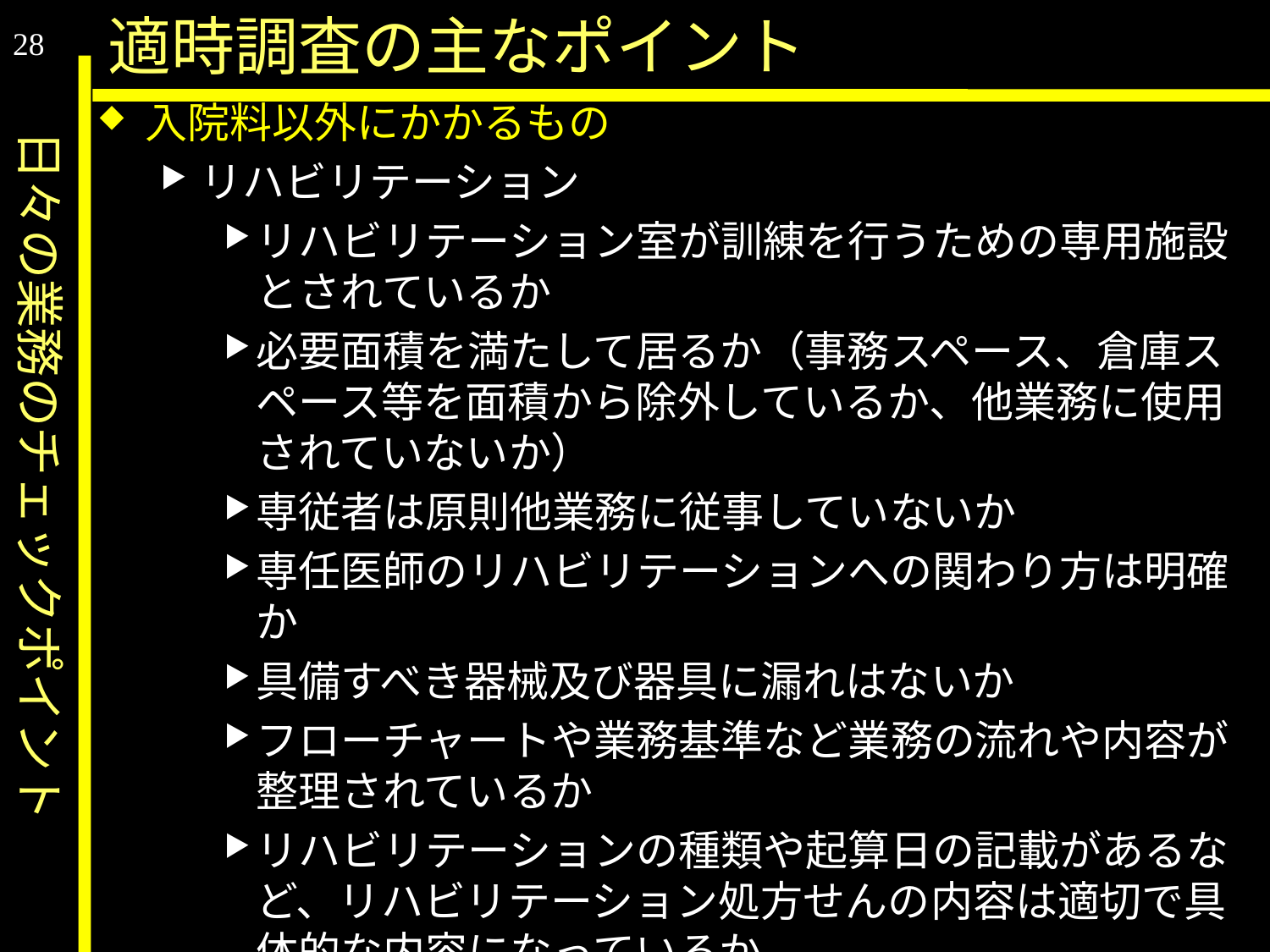

日々の業務のチェックポイント
適時調査の主なポイント
28

入院料以外にかかるもの
リハビリテーション
リハビリテーション室が訓練を行うための専用施設とされているか
必要面積を満たして居るか（事務スペース、倉庫スペース等を面積から除外しているか、他業務に使用されていないか）
専従者は原則他業務に従事していないか
専任医師のリハビリテーションへの関わり方は明確か
具備すべき器械及び器具に漏れはないか
フローチャートや業務基準など業務の流れや内容が整理されているか
リハビリテーションの種類や起算日の記載があるなど、リハビリテーション処方せんの内容は適切で具体的な内容になっているか